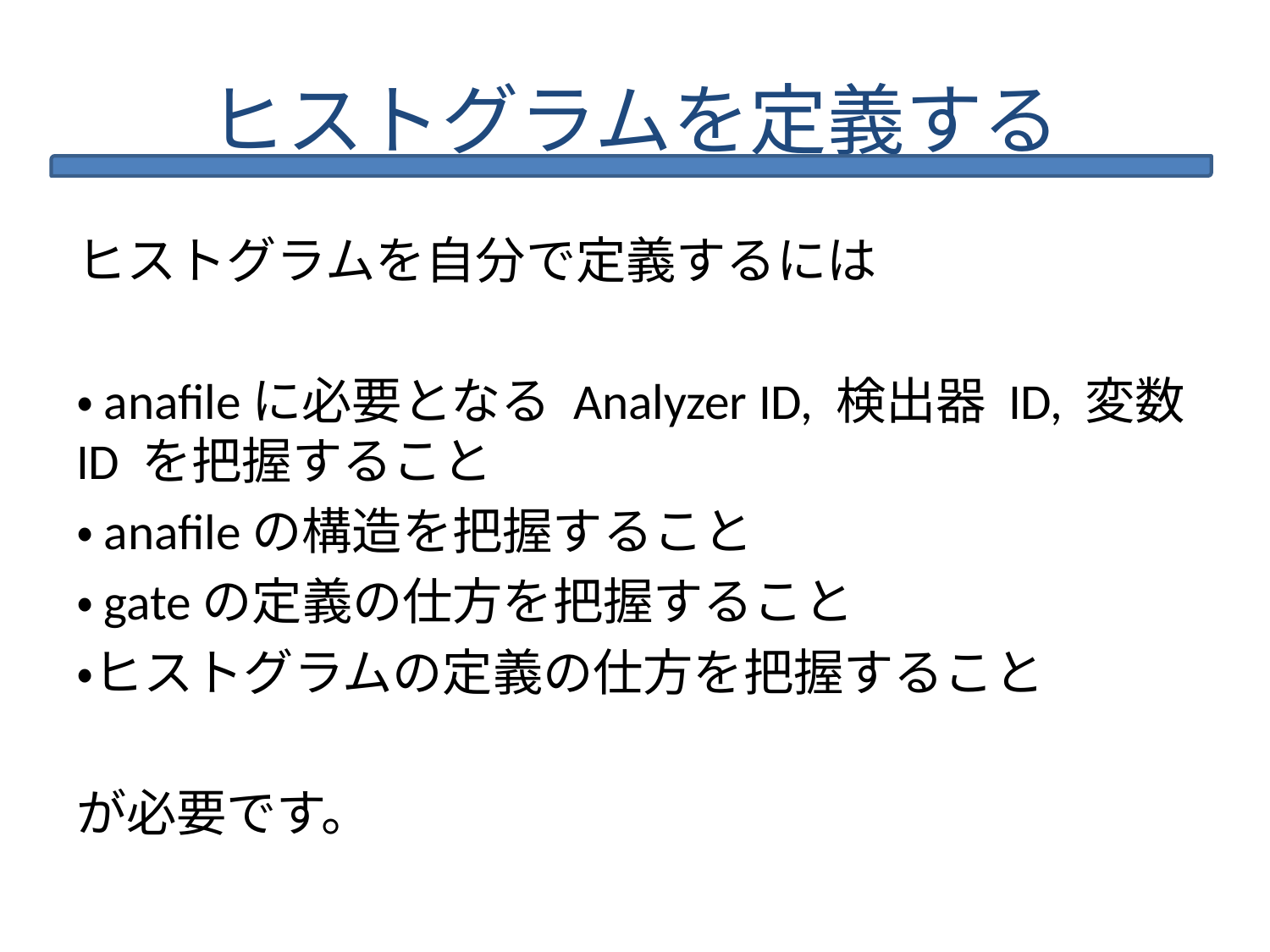

# ヒストグラムを定義する

ヒストグラムを自分で定義するには

・anafileに必要となる Analyzer ID, 検出器 ID, 変数 ID を把握すること
・anafileの構造を把握すること
・gateの定義の仕方を把握すること
・ヒストグラムの定義の仕方を把握すること

が必要です。